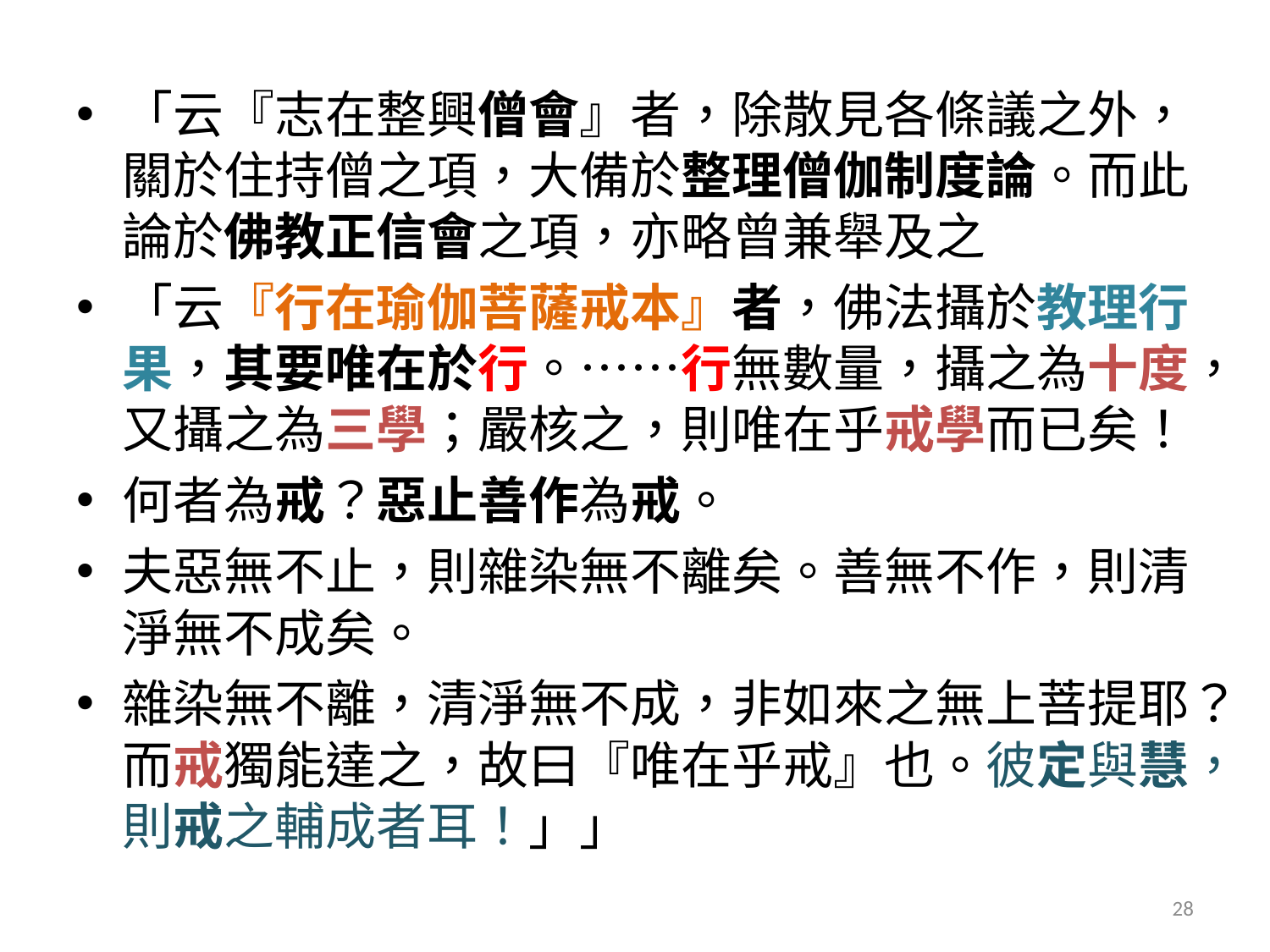

「云『志在整興僧會』者，除散見各條議之外，關於住持僧之項，大備於整理僧伽制度論。而此論於佛教正信會之項，亦略曾兼舉及之
「云『行在瑜伽菩薩戒本』者，佛法攝於教理行果，其要唯在於行。……行無數量，攝之為十度，又攝之為三學；嚴核之，則唯在乎戒學而已矣！
何者為戒？惡止善作為戒。
夫惡無不止，則雜染無不離矣。善無不作，則清淨無不成矣。
雜染無不離，清淨無不成，非如來之無上菩提耶？而戒獨能達之，故曰『唯在乎戒』也。彼定與慧，則戒之輔成者耳！」」
28